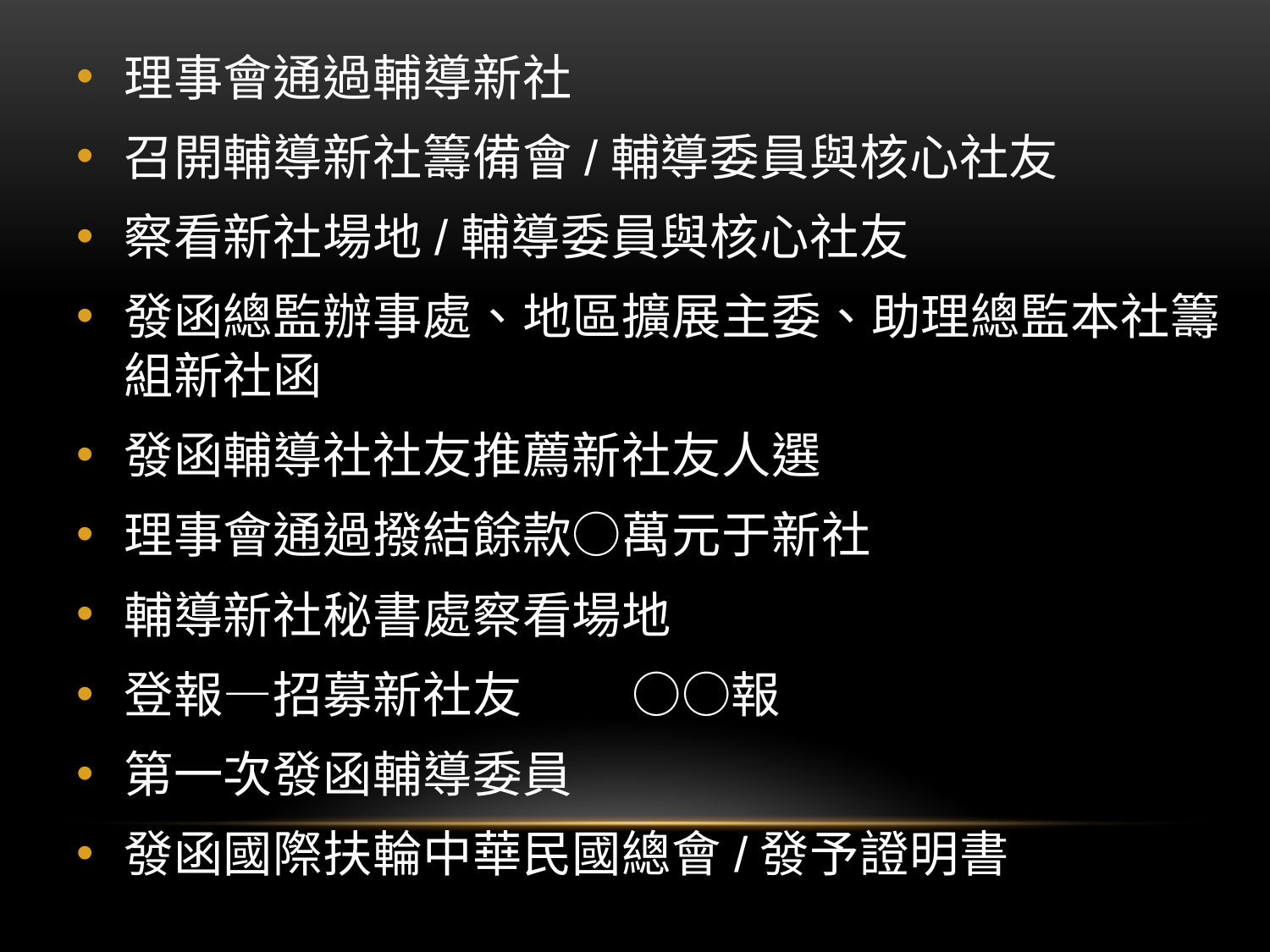

理事會通過輔導新社
召開輔導新社籌備會/輔導委員與核心社友
察看新社場地/輔導委員與核心社友
發函總監辦事處、地區擴展主委、助理總監本社籌組新社函
發函輔導社社友推薦新社友人選
理事會通過撥結餘款○萬元于新社
輔導新社秘書處察看場地
登報—招募新社友	○○報
第一次發函輔導委員
發函國際扶輪中華民國總會/發予證明書